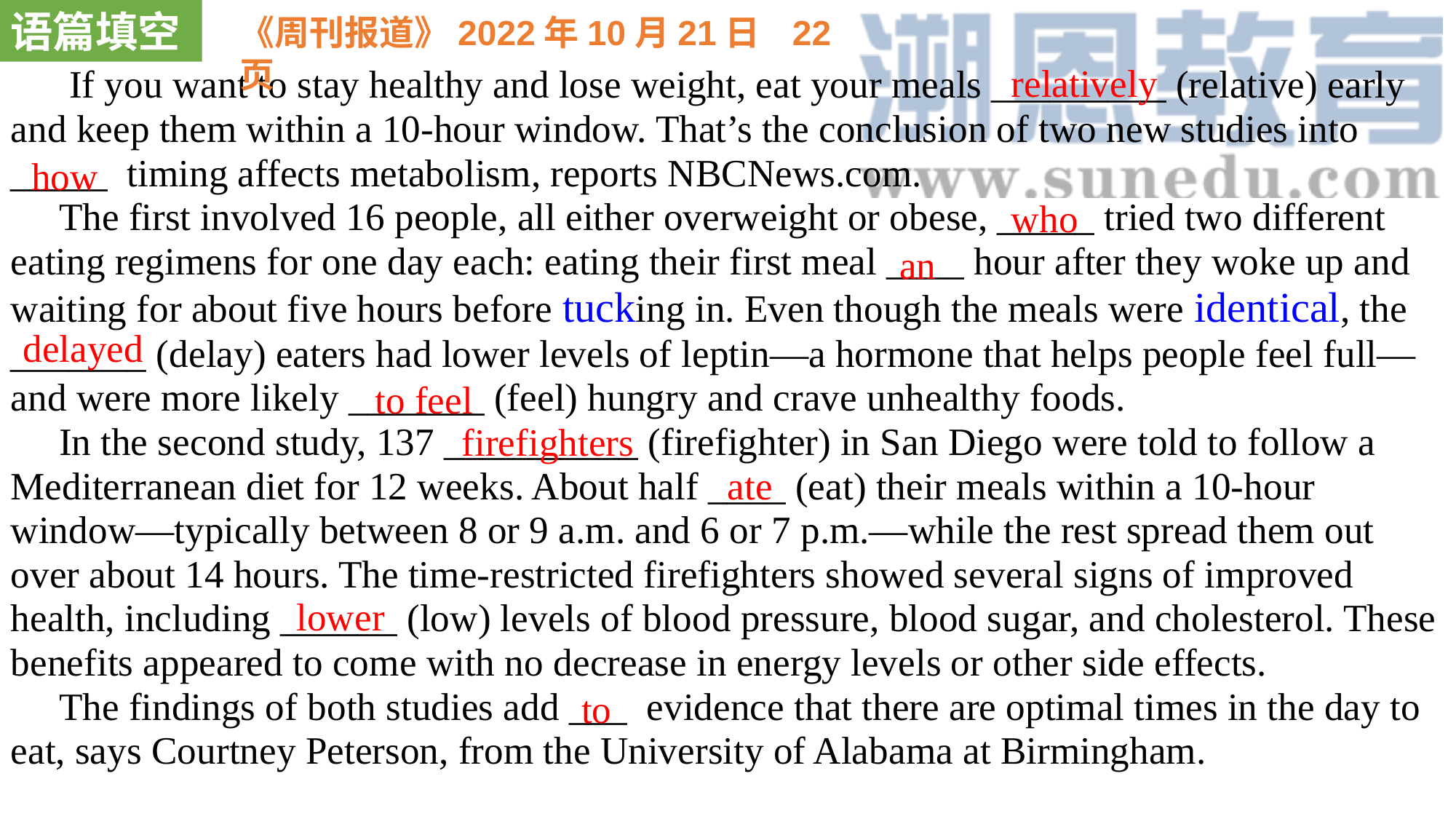

语篇填空
《周刊报道》2022年10月21日   22页
      If you want to stay healthy and lose weight, eat your meals _________ (relative) early and keep them within a 10-hour window. That’s the conclusion of two new studies into _____  timing affects metabolism, reports NBCNews.com.
     The first involved 16 people, all either overweight or obese, _____ tried two different eating regimens for one day each: eating their first meal ____ hour after they woke up and waiting for about five hours before tucking in. Even though the meals were identical, the _______ (delay) eaters had lower levels of leptin—a hormone that helps people feel full—and were more likely _______ (feel) hungry and crave unhealthy foods.
     In the second study, 137 __________ (firefighter) in San Diego were told to follow a Mediterranean diet for 12 weeks. About half ____ (eat) their meals within a 10-hour window—typically between 8 or 9 a.m. and 6 or 7 p.m.—while the rest spread them out over about 14 hours. The time-restricted firefighters showed several signs of improved health, including ______ (low) levels of blood pressure, blood sugar, and cholesterol. These benefits appeared to come with no decrease in energy levels or other side effects.
     The findings of both studies add ___  evidence that there are optimal times in the day to eat, says Courtney Peterson, from the University of Alabama at Birmingham.
relatively
how
who
an
delayed
to feel
firefighters
ate
lower
to